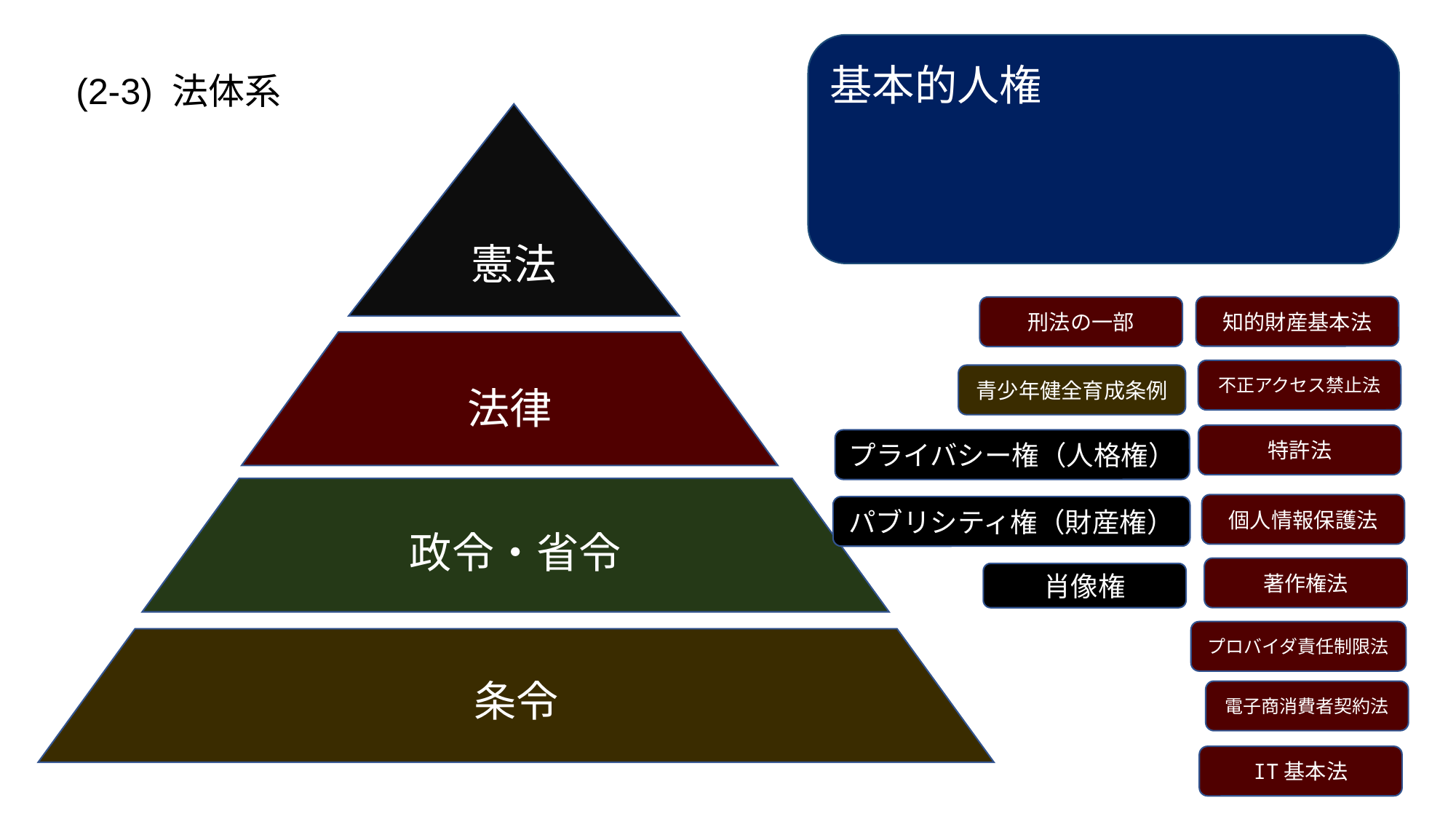

基本的人権

# (2-3) 法体系
憲法
知的財産基本法
刑法の一部
法律
不正アクセス禁止法
青少年健全育成条例
特許法
プライバシー権（人格権）
政令・省令
個人情報保護法
パブリシティ権（財産権）
著作権法
肖像権
プロバイダ責任制限法
条令
電子商消費者契約法
IT基本法